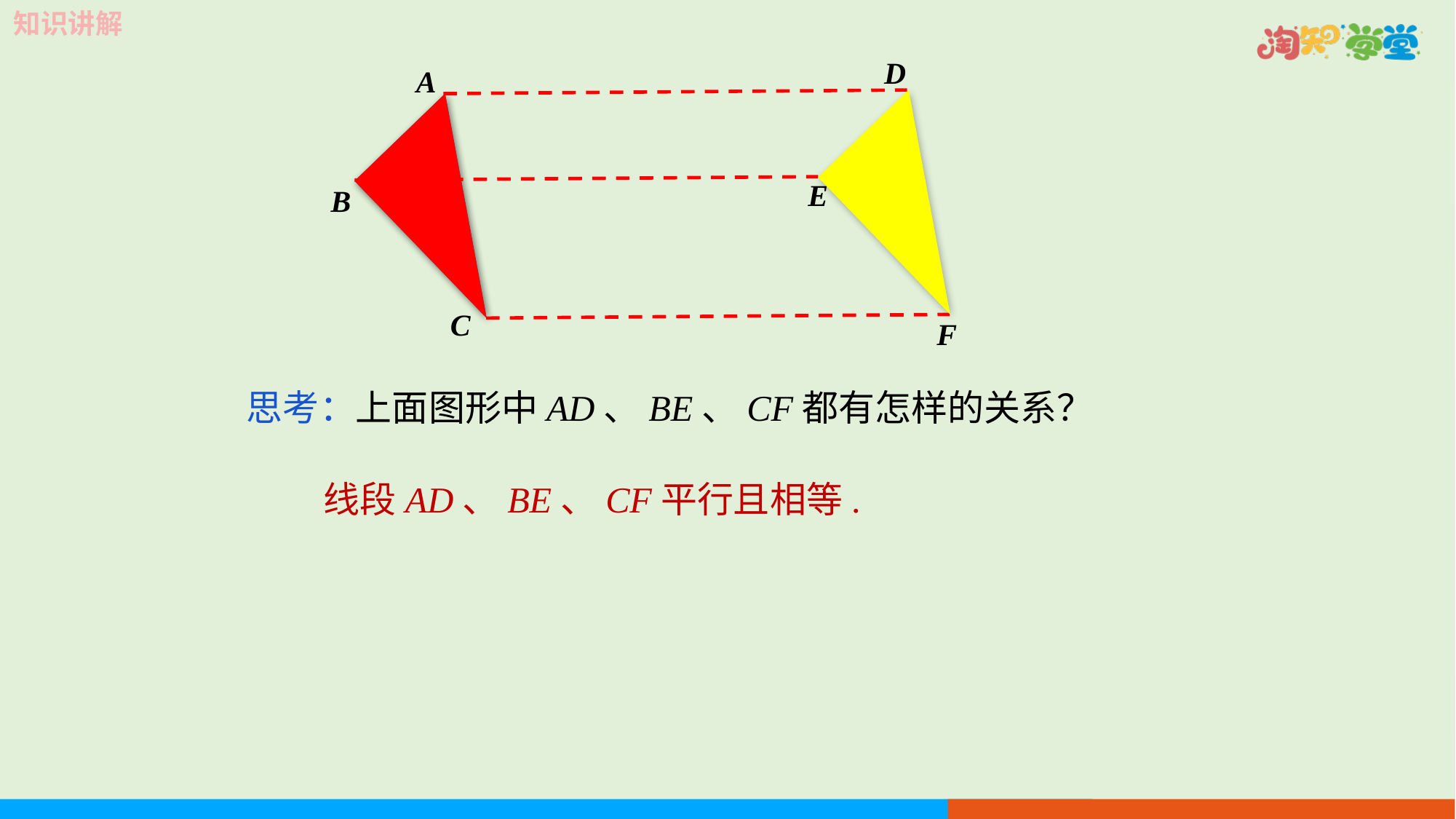

D
E
F
A

B
C
思考：上面图形中AD、BE、CF都有怎样的关系？
线段AD、BE、CF平行且相等.